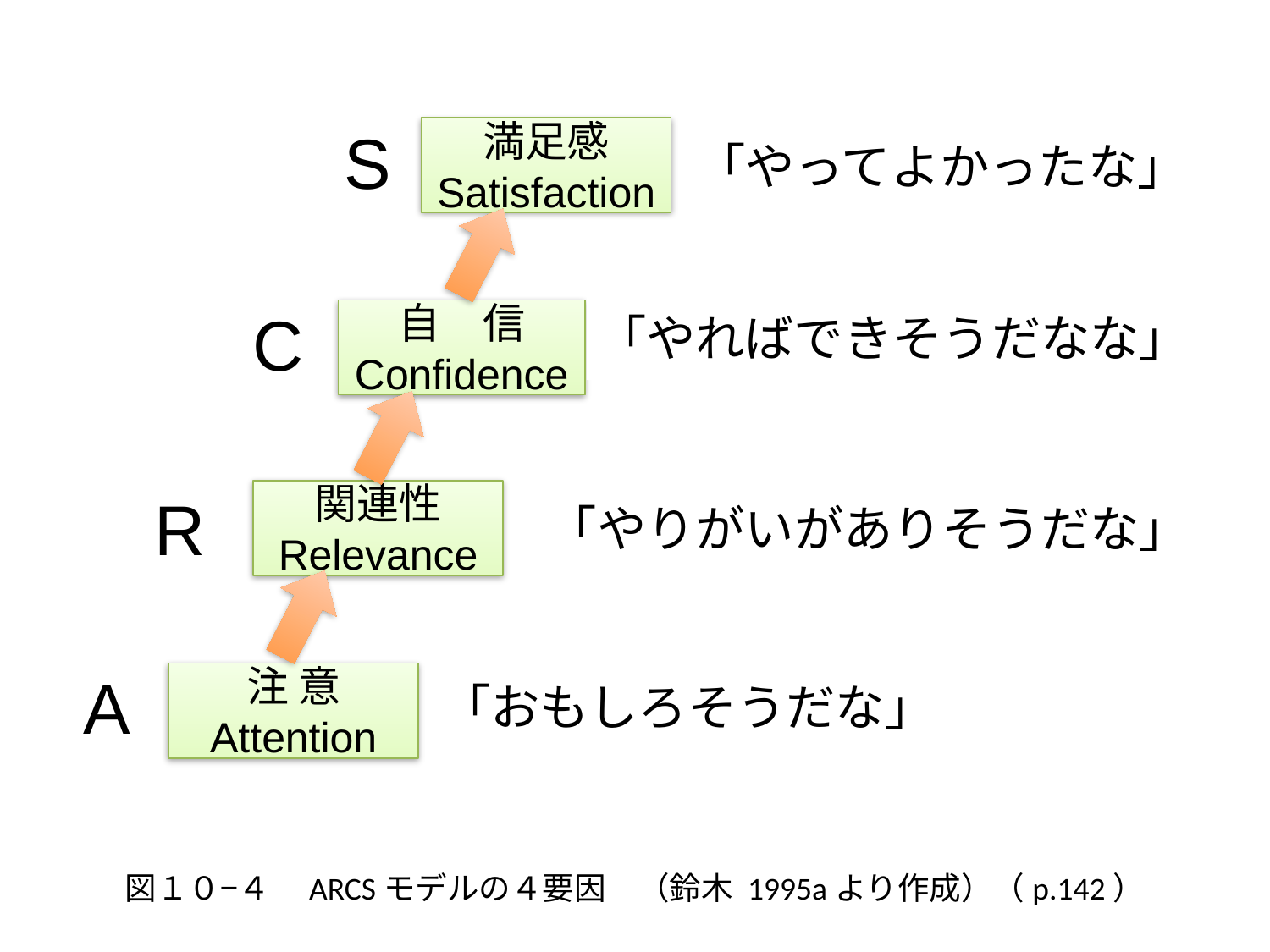

S
満足感
Satisfaction
「やってよかったな」

「やればできそうだなな」
C
自　信
Confidence

関連性
Relevance
R
「やりがいがありそうだな」

A
注 意
Attention
「おもしろそうだな」
図１０−４　ARCSモデルの４要因　（鈴木 1995aより作成）（p.142）